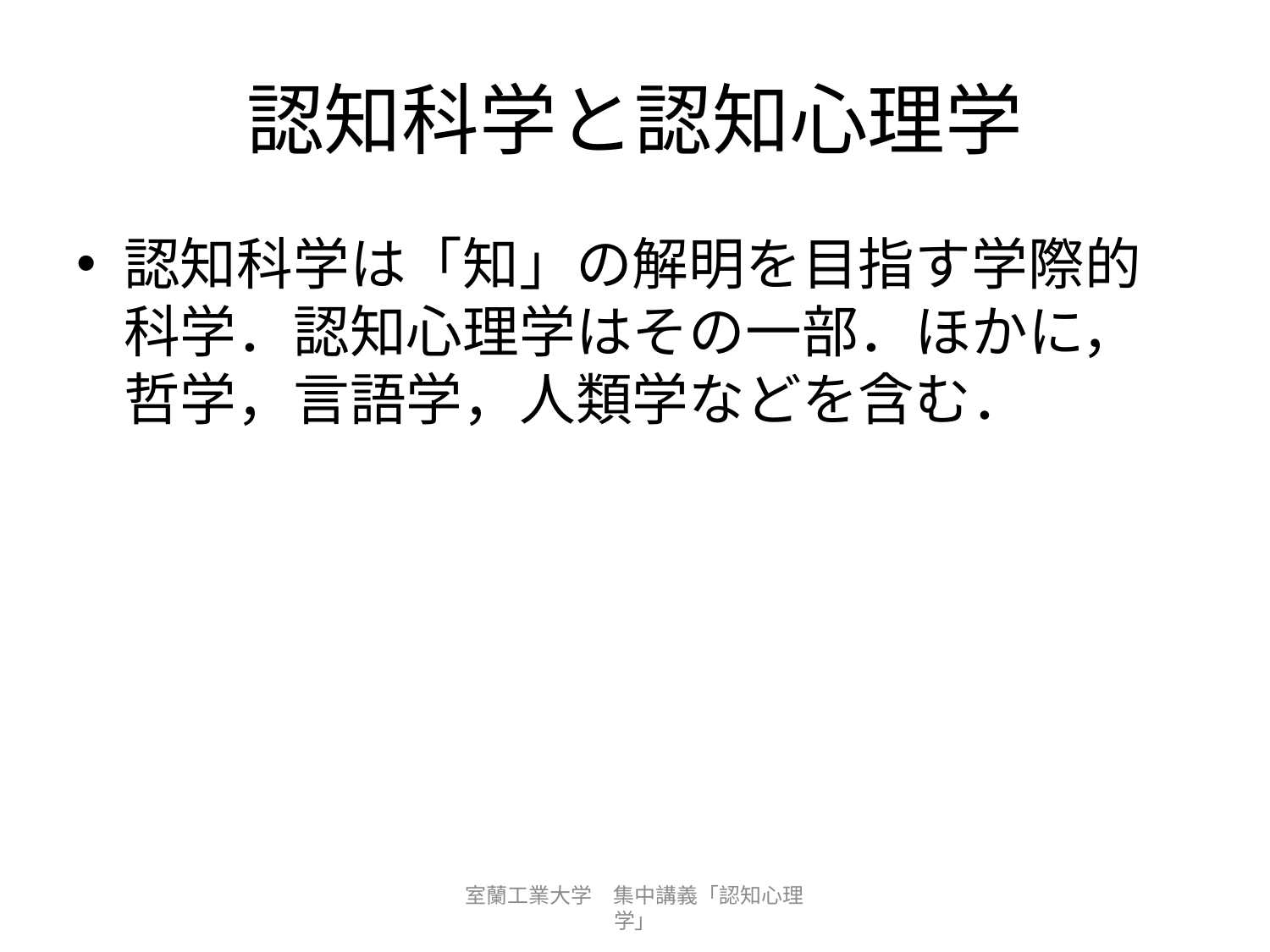

# 認知科学と認知心理学
認知科学は「知」の解明を目指す学際的科学．認知心理学はその一部．ほかに，哲学，言語学，人類学などを含む．
室蘭工業大学　集中講義「認知心理学」